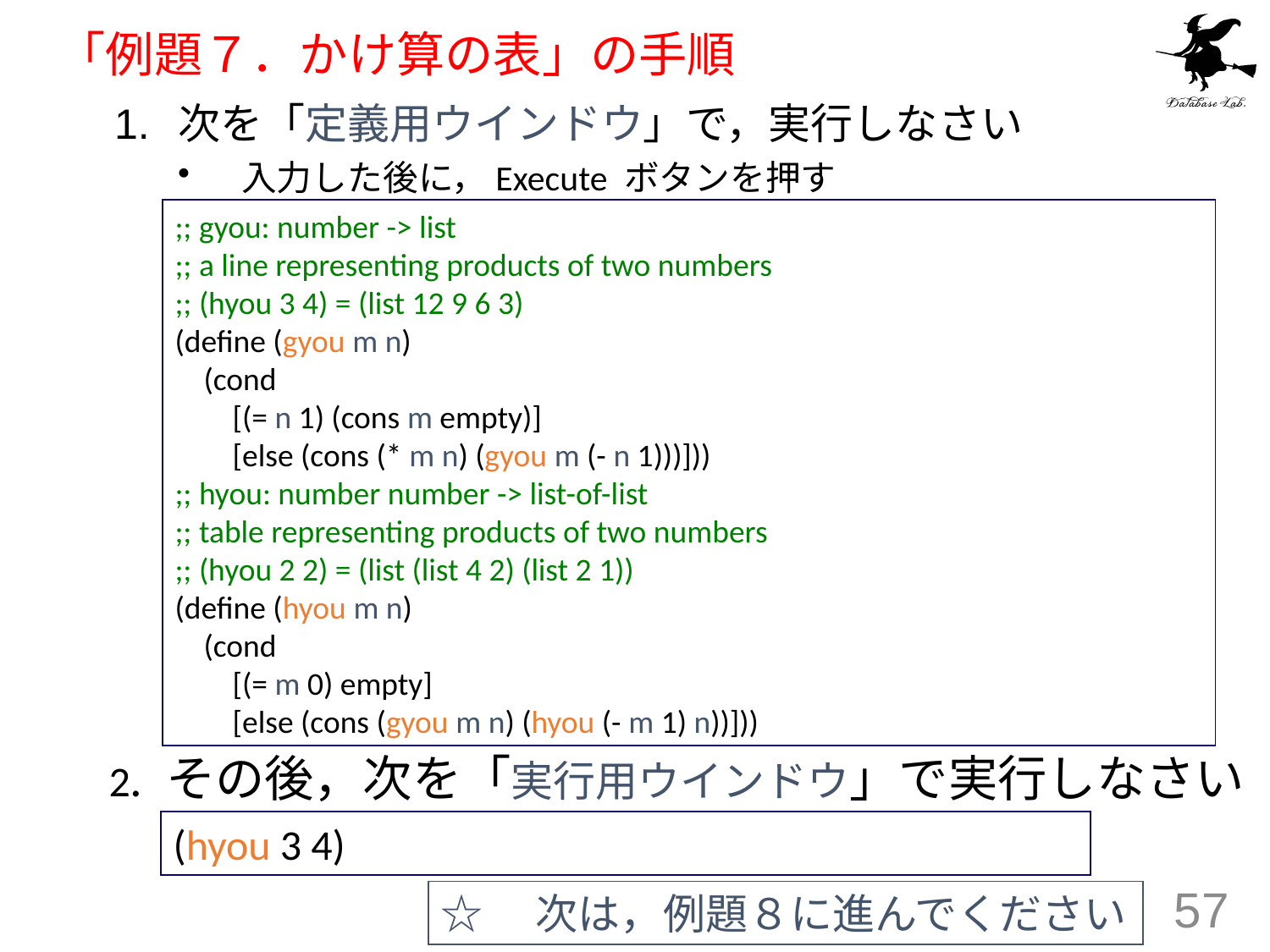

# 「例題７．かけ算の表」の手順
次を「定義用ウインドウ」で，実行しなさい
入力した後に，Execute ボタンを押す
;; gyou: number -> list
;; a line representing products of two numbers
;; (hyou 3 4) = (list 12 9 6 3)
(define (gyou m n)
    (cond
        [(= n 1) (cons m empty)]
        [else (cons (* m n) (gyou m (- n 1)))]))
;; hyou: number number -> list-of-list
;; table representing products of two numbers
;; (hyou 2 2) = (list (list 4 2) (list 2 1))
(define (hyou m n)
    (cond
        [(= m 0) empty]
        [else (cons (gyou m n) (hyou (- m 1) n))]))
2. その後，次を「実行用ウインドウ」で実行しなさい
(hyou 3 4)
☆　次は，例題８に進んでください
57